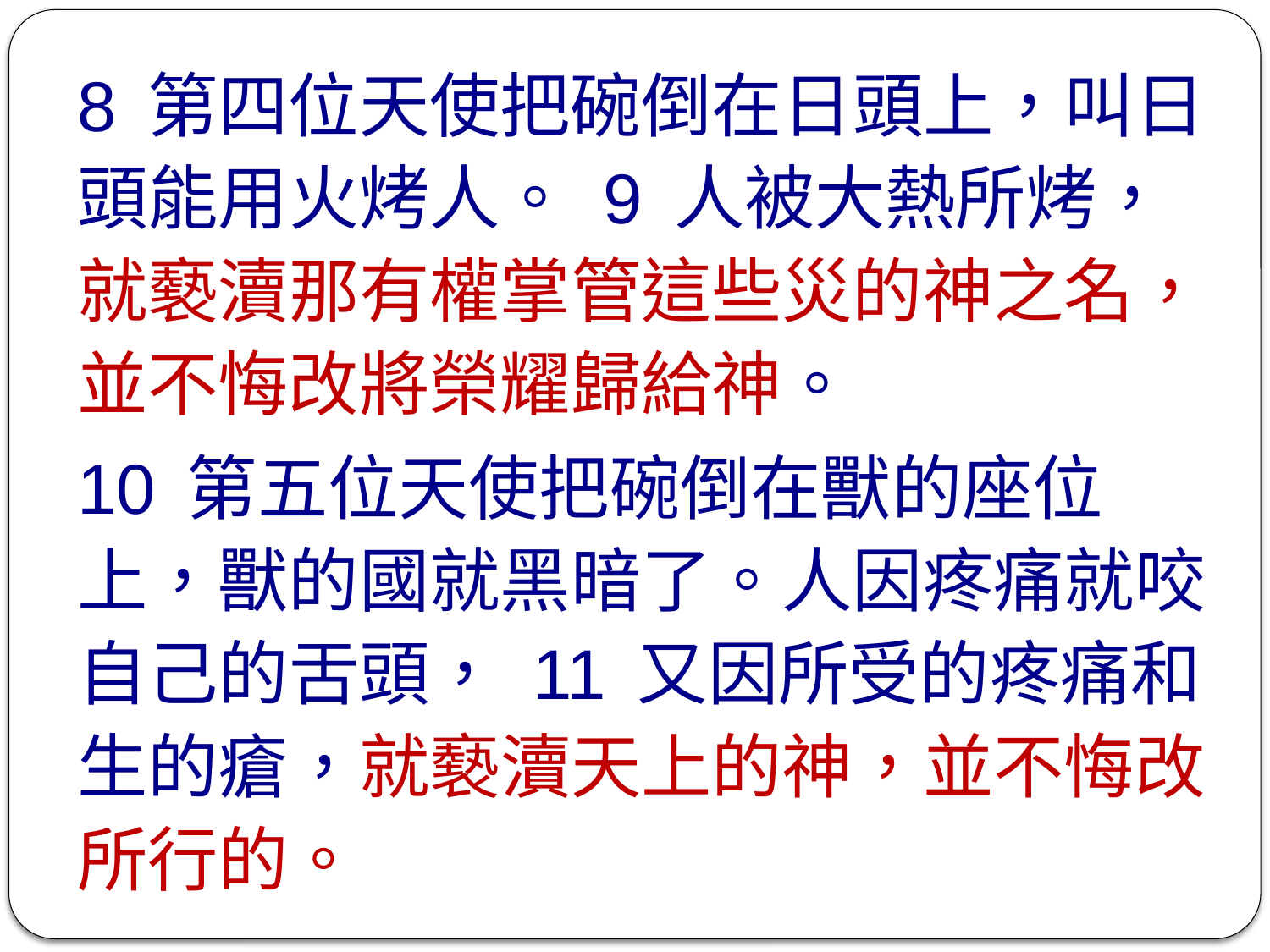

8 第四位天使把碗倒在日頭上，叫日頭能用火烤人。 9 人被大熱所烤，就褻瀆那有權掌管這些災的神之名，並不悔改將榮耀歸給神。
10 第五位天使把碗倒在獸的座位上，獸的國就黑暗了。人因疼痛就咬自己的舌頭， 11 又因所受的疼痛和生的瘡，就褻瀆天上的神，並不悔改所行的。